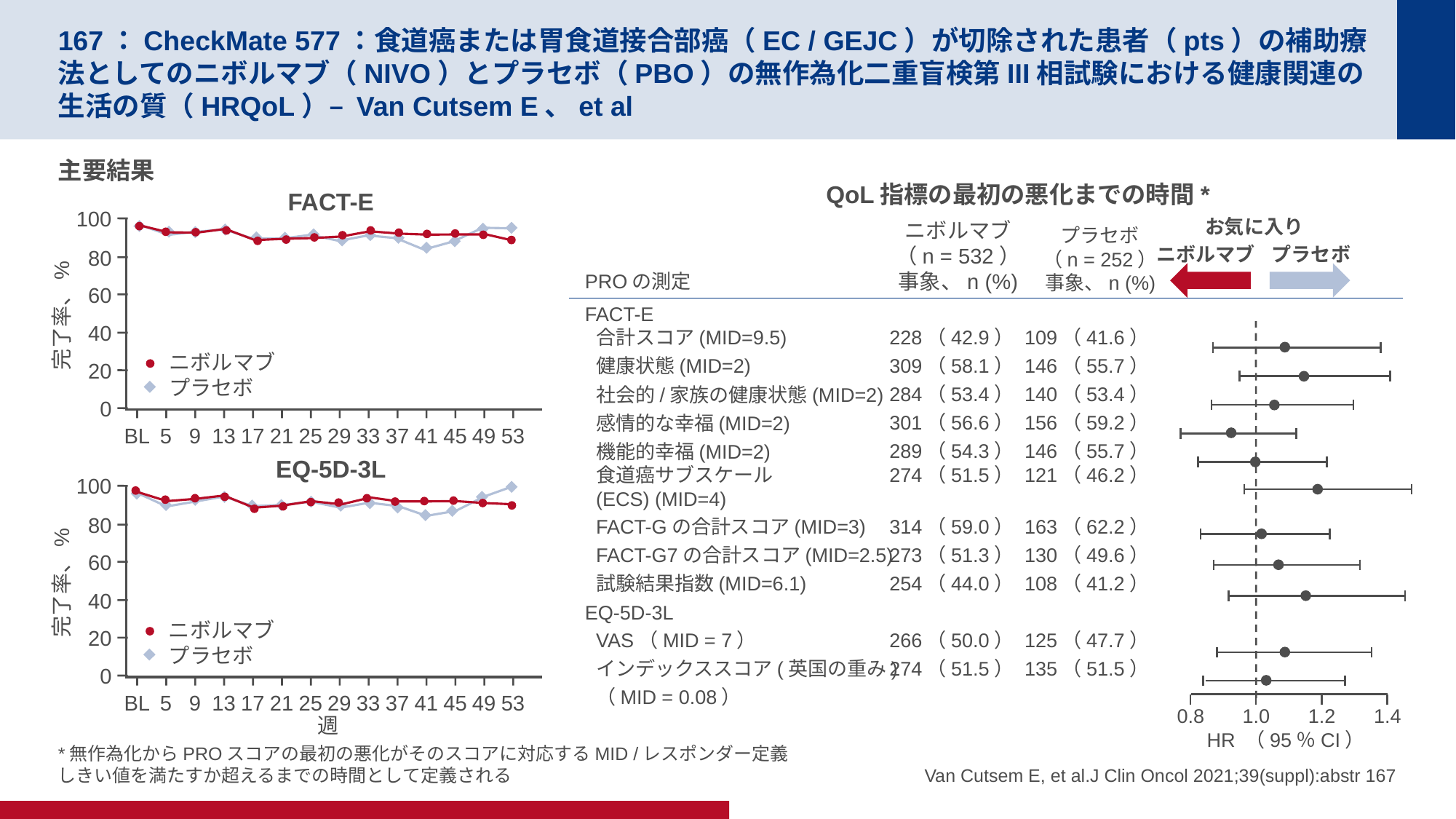

# 167：CheckMate 577：食道癌または胃食道接合部癌（EC / GEJC）が切除された患者（pts）の補助療法としてのニボルマブ（NIVO）とプラセボ（PBO）の無作為化二重盲検第III相試験における健康関連の生活の質（HRQoL）– Van Cutsem E、et al
主要結果

QoL指標の最初の悪化までの時間*
FACT-E
100

80

60

完了率、%
40

20

0

BL
5
9
13
17
21
25
29
33
37
41
45
49
53
お気に入り
ニボルマブ（n = 532）事象、n (%)
プラセボ
（n = 252）
事象、n (%)
228（42.9）
309（58.1）
284（53.4）
301（56.6）
289（54.3）
274（51.5）
314（59.0）
273（51.3）
254（44.0）

266（50.0）
274（51.5）
109（41.6）
146（55.7）
140（53.4）
156（59.2）
146（55.7）
121（46.2）
163（62.2）
130（49.6）
108（41.2）

125（47.7）
135（51.5）
ニボルマブ
プラセボ

PROの測定
FACT-E
合計スコア(MID=9.5)
健康状態(MID=2)
社会的/家族の健康状態(MID=2)
感情的な幸福(MID=2)
機能的幸福(MID=2)
食道癌サブスケール
(ECS) (MID=4)
FACT-Gの合計スコア(MID=3)
FACT-G7の合計スコア(MID=2.5)
試験結果指数(MID=6.1)

VAS（MID = 7）
インデックススコア(英国の重み)
（MID = 0.08）

0.8
1.0
1.2
1.4
HR （95％CI）
ニボルマブ
プラセボ

EQ-5D-3L
100

80

60

完了率、%
40

20

0

EQ-5D-3L
ニボルマブ
プラセボ

BL
5
9
13
17
21
25
29
33
37
41
45
49
53
週
*無作為化からPROスコアの最初の悪化がそのスコアに対応するMID /レスポンダー定義しきい値を満たすか超えるまでの時間として定義される
Van Cutsem E, et al.J Clin Oncol 2021;39(suppl):abstr 167